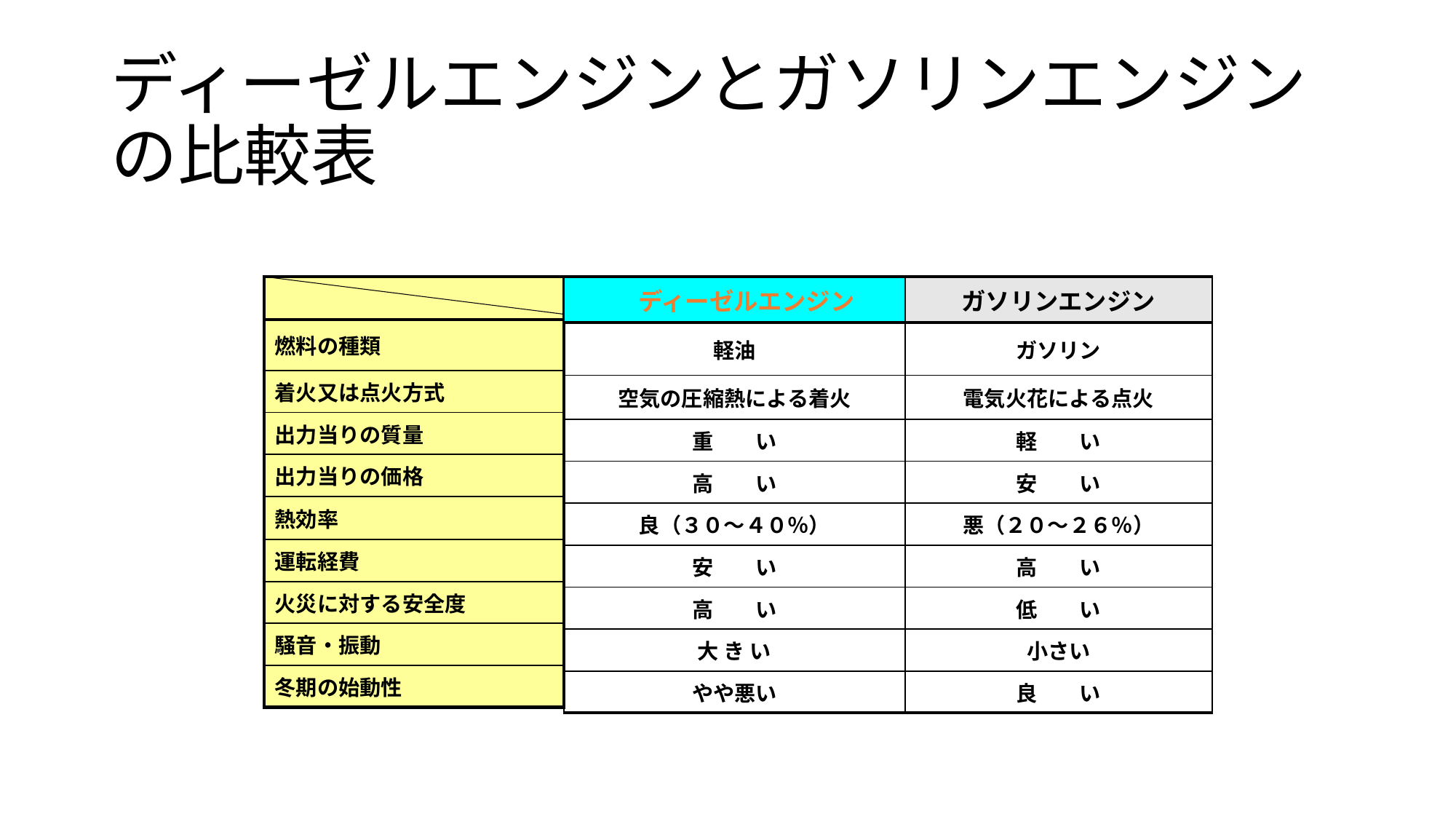

# ディーゼルエンジンとガソリンエンジンの比較表
|  |
| --- |
| 燃料の種類 |
| 着火又は点火方式 |
| 出力当りの質量 |
| 出力当りの価格 |
| 熱効率 |
| 運転経費 |
| 火災に対する安全度 |
| 騒音・振動 |
| 冬期の始動性 |
| ディーゼルエンジン | ガソリンエンジン |
| --- | --- |
| 軽油 | ガソリン |
| 空気の圧縮熱による着火 | 電気火花による点火 |
| 重　　い | 軽　　い |
| 高　　い | 安　　い |
| 良（３０～４０％） | 悪（２０～２６％） |
| 安　　い | 高　　い |
| 高　　い | 低　　い |
| 大 き い | 小さい |
| やや悪い | 良　　い |